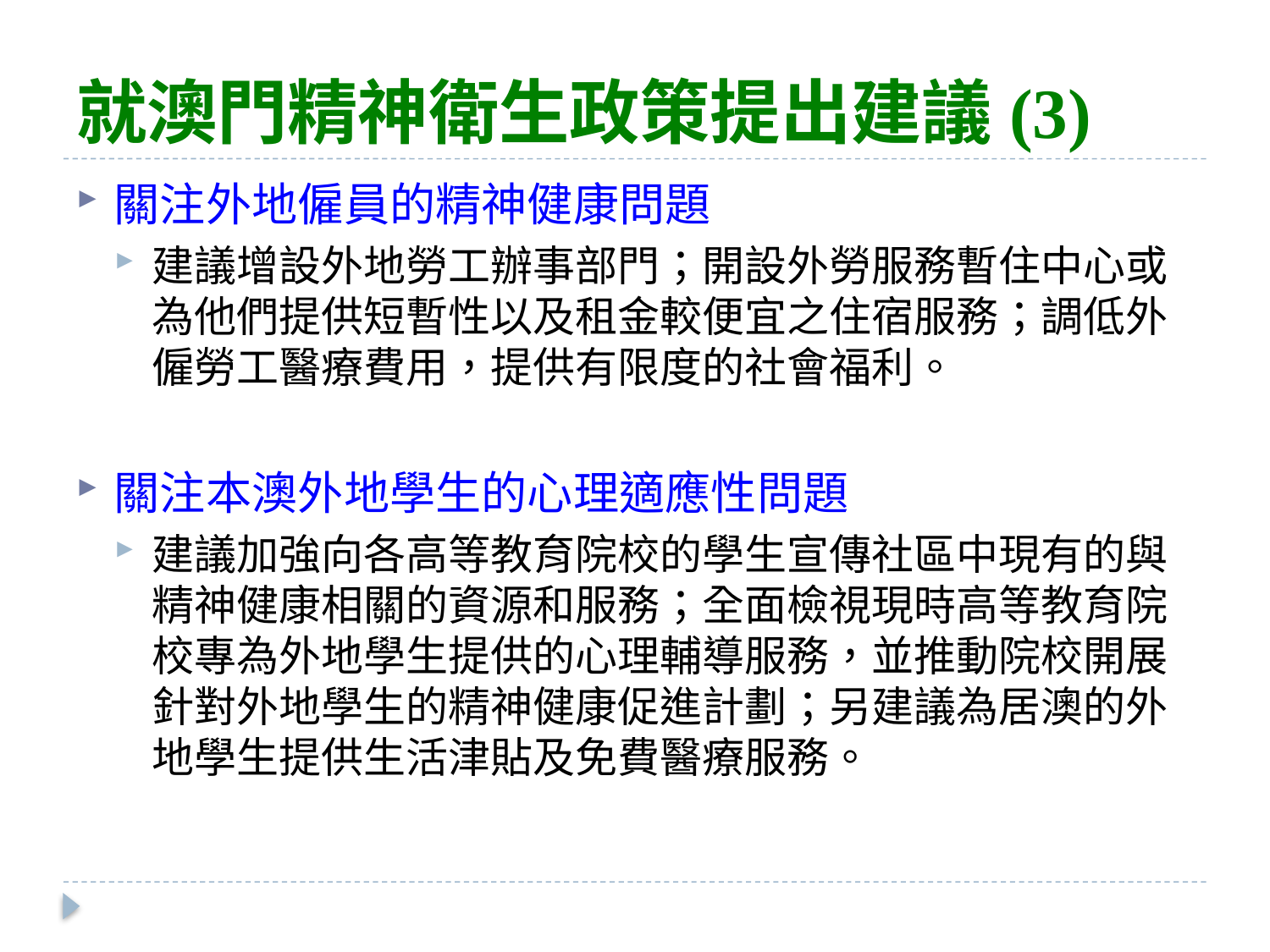

# 就澳門精神衛生政策提出建議(3)
關注外地僱員的精神健康問題
建議增設外地勞工辦事部門；開設外勞服務暫住中心或為他們提供短暫性以及租金較便宜之住宿服務；調低外僱勞工醫療費用，提供有限度的社會福利。

關注本澳外地學生的心理適應性問題
建議加強向各高等教育院校的學生宣傳社區中現有的與精神健康相關的資源和服務；全面檢視現時高等教育院校專為外地學生提供的心理輔導服務，並推動院校開展針對外地學生的精神健康促進計劃；另建議為居澳的外地學生提供生活津貼及免費醫療服務。